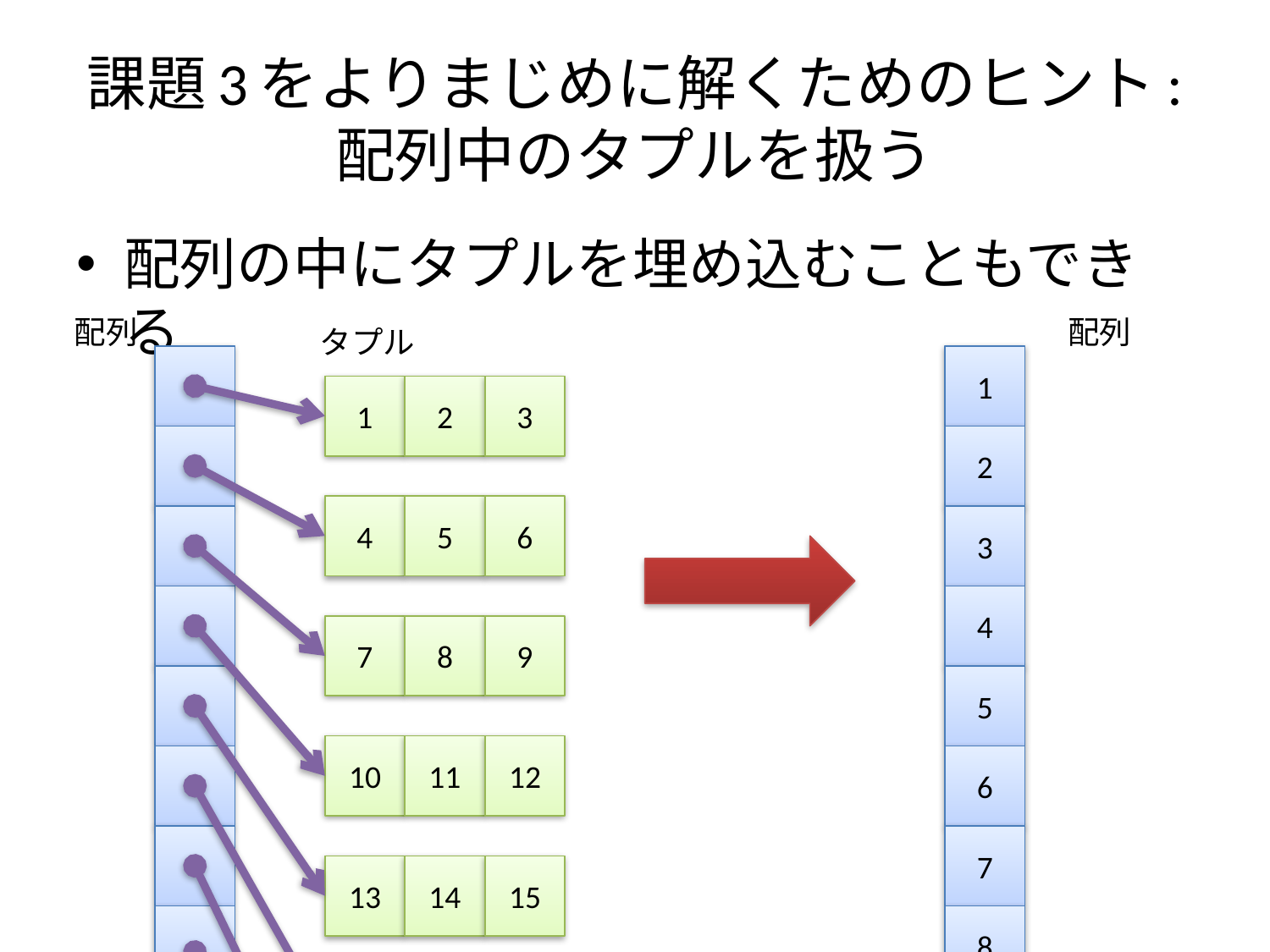

# 課題3をよりまじめに解くためのヒント: 配列中のタプルを扱う
配列の中にタプルを埋め込むこともできる
配列
配列
タプル

1
1
2
3

2
4
5
6

3

4
7
8
9

5
10
11
12

6

7
13
14
15

8
16
17
18
9
10
19
20
21
11
22
23
24
12
13
14
15
16
17
18
19
20
21
22
23
24